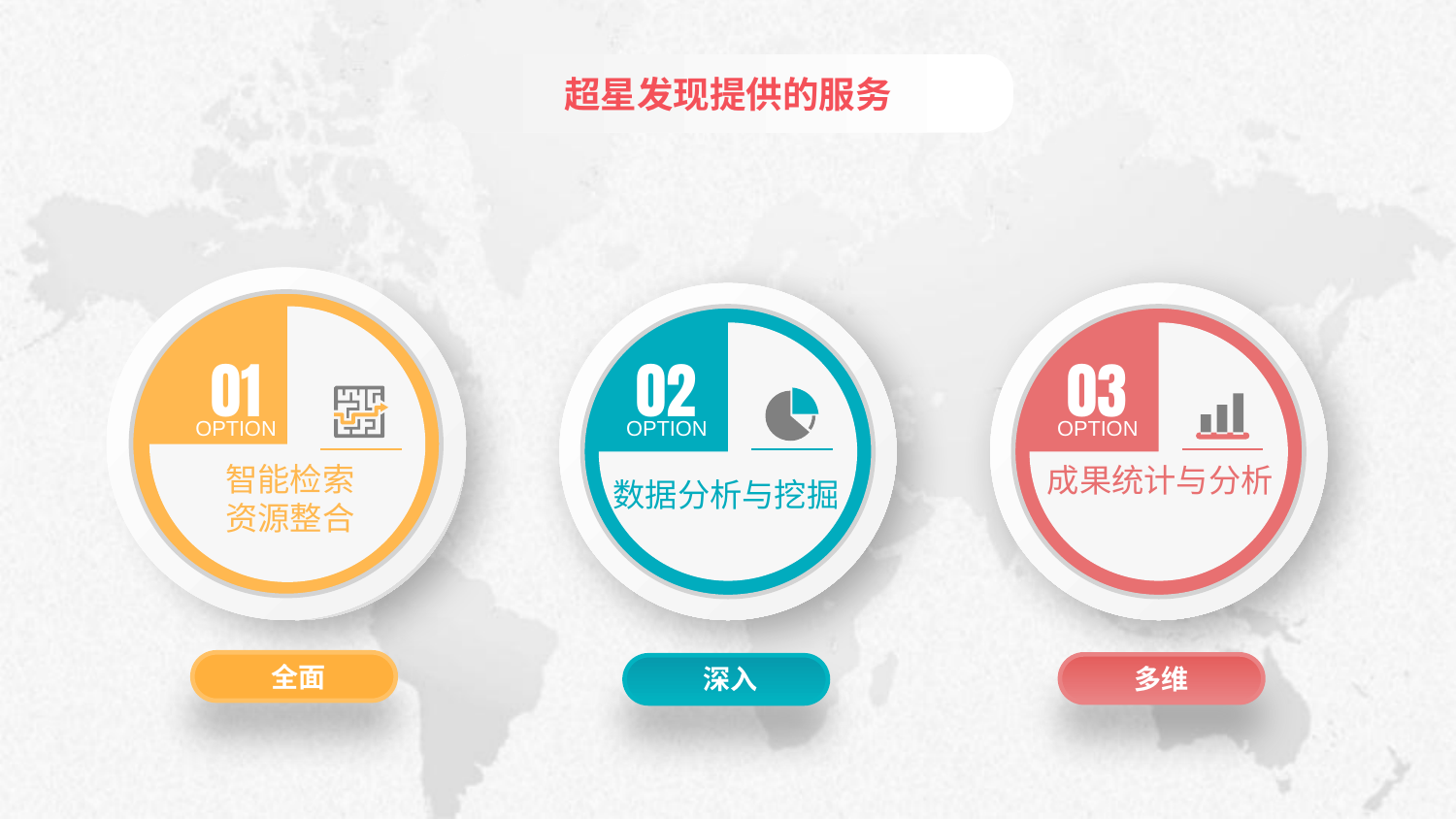

超星发现提供的服务

01
OPTION
02
OPTION
03
OPTION

智能检索
资源整合
成果统计与分析
数据分析与挖掘

全面

多维

深入